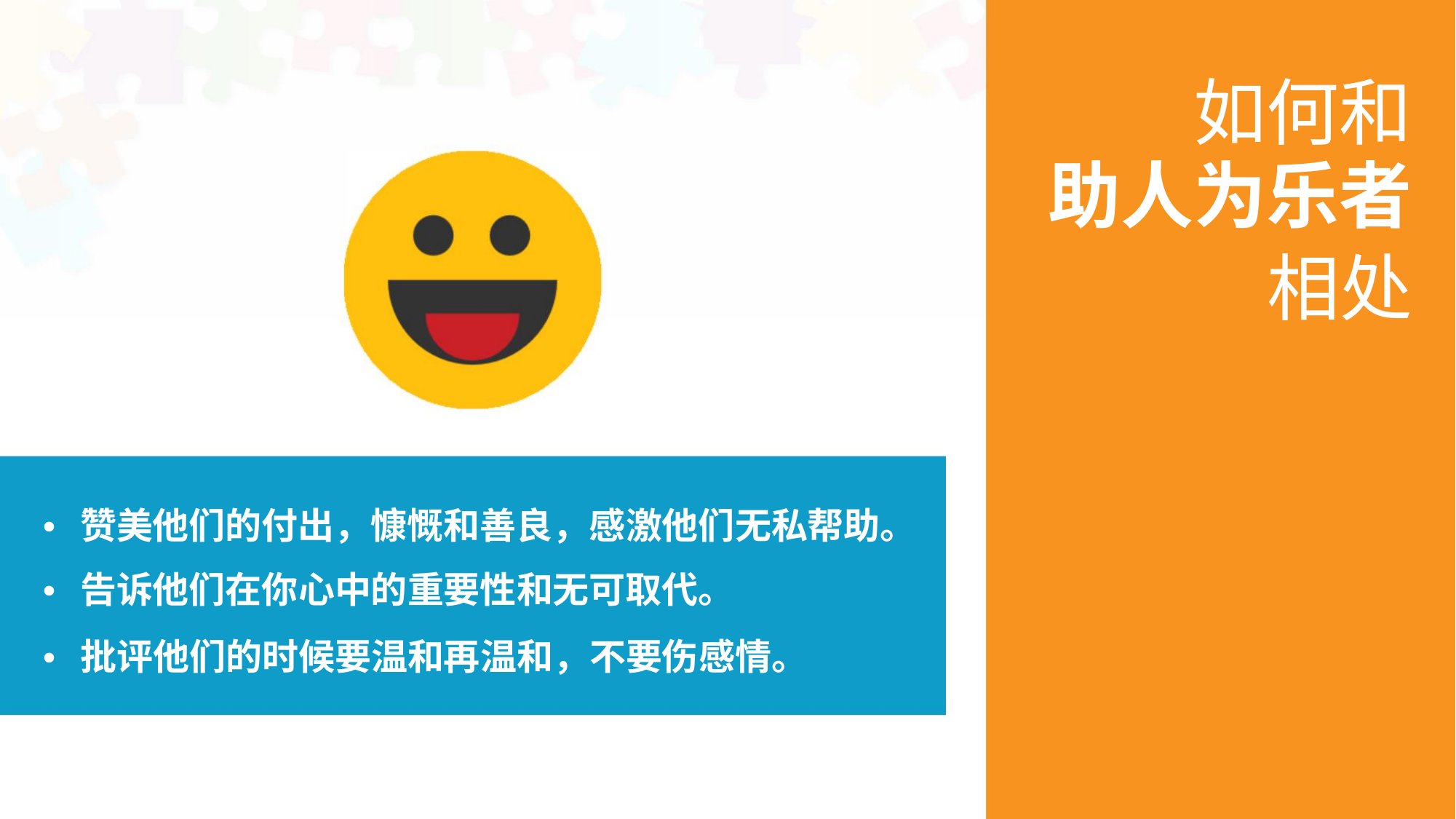

如何和
助人为乐者
相处
• 赞美他们的付出，慷慨和善良，感激他们无私帮助。
• 告诉他们在你心中的重要性和无可取代。
• 批评他们的时候要温和再温和，不要伤感情。